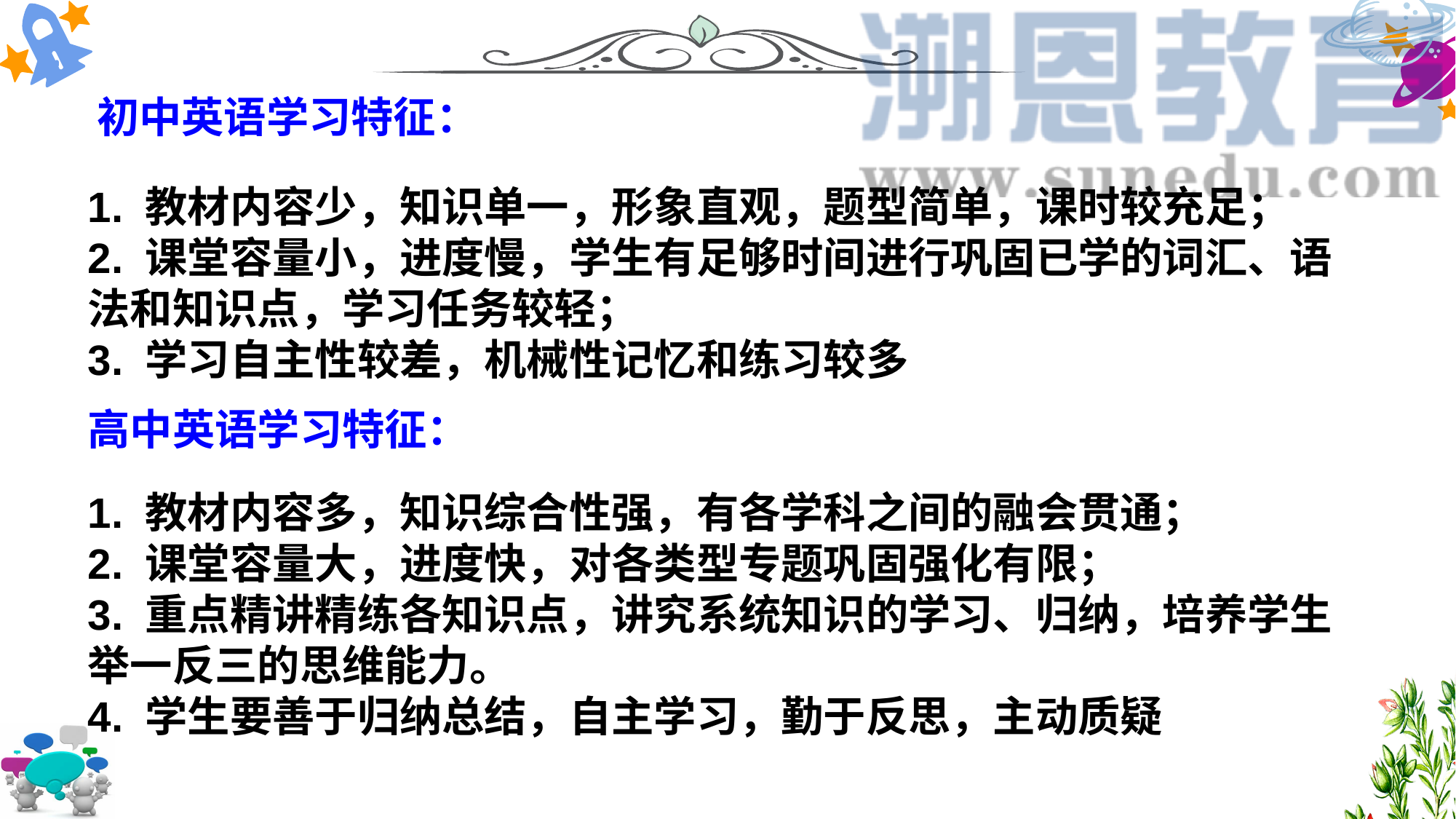

初中英语学习特征：
1. 教材内容少，知识单一，形象直观，题型简单，课时较充足；
2. 课堂容量小，进度慢，学生有足够时间进行巩固已学的词汇、语法和知识点，学习任务较轻；
3. 学习自主性较差，机械性记忆和练习较多

1. 教材内容多，知识综合性强，有各学科之间的融会贯通；
2. 课堂容量大，进度快，对各类型专题巩固强化有限；
3. 重点精讲精练各知识点，讲究系统知识的学习、归纳，培养学生举一反三的思维能力。
4. 学生要善于归纳总结，自主学习，勤于反思，主动质疑

高中英语学习特征：